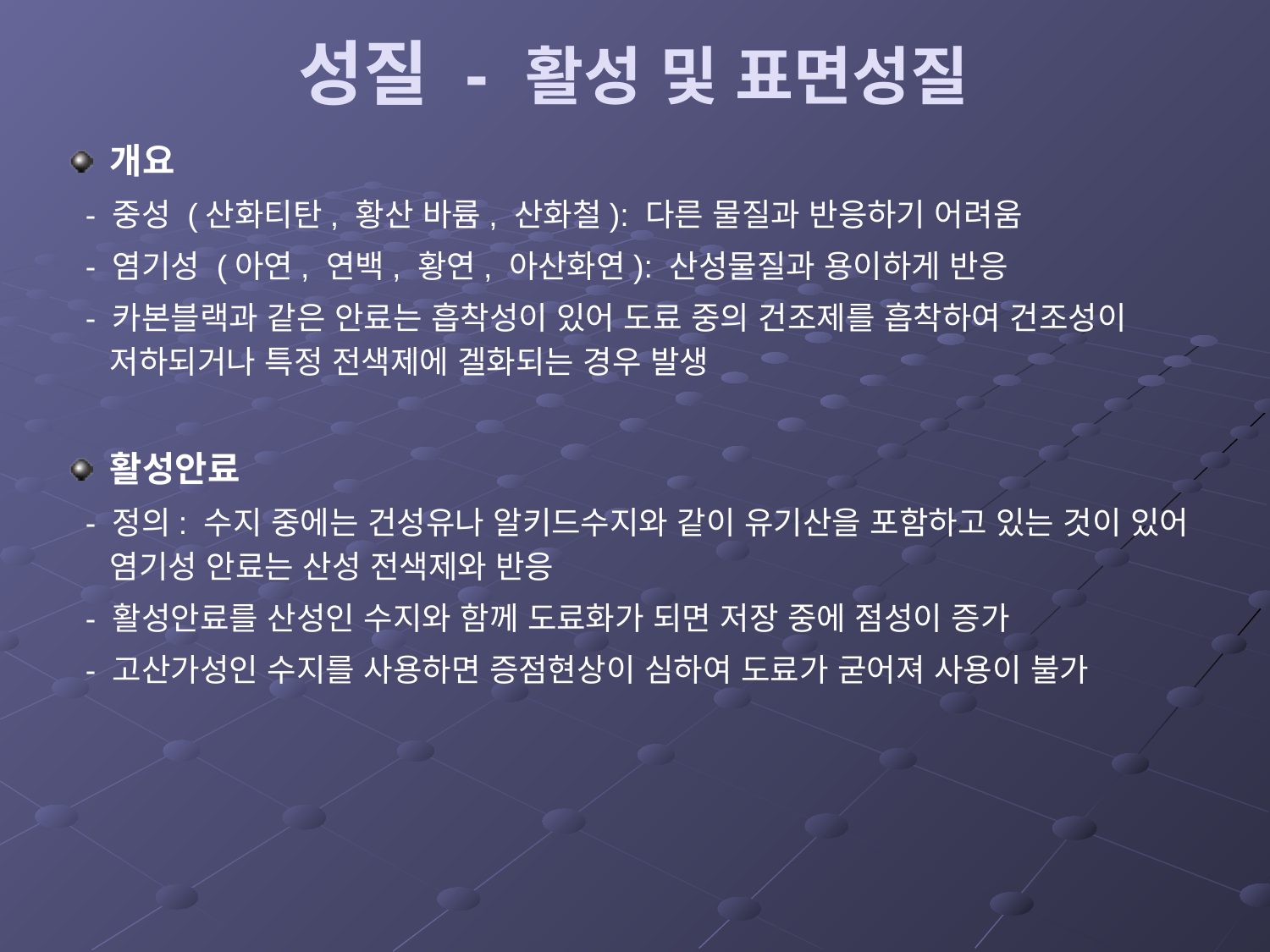

# 성질 - 활성 및 표면성질
개요
  - 중성 (산화티탄, 황산 바륨, 산화철): 다른 물질과 반응하기 어려움
  - 염기성 (아연, 연백, 황연, 아산화연): 산성물질과 용이하게 반응
  - 카본블랙과 같은 안료는 흡착성이 있어 도료 중의 건조제를 흡착하여 건조성이 저하되거나 특정 전색제에 겔화되는 경우 발생

활성안료
  - 정의: 수지 중에는 건성유나 알키드수지와 같이 유기산을 포함하고 있는 것이 있어 염기성 안료는 산성 전색제와 반응
  - 활성안료를 산성인 수지와 함께 도료화가 되면 저장 중에 점성이 증가
  - 고산가성인 수지를 사용하면 증점현상이 심하여 도료가 굳어져 사용이 불가